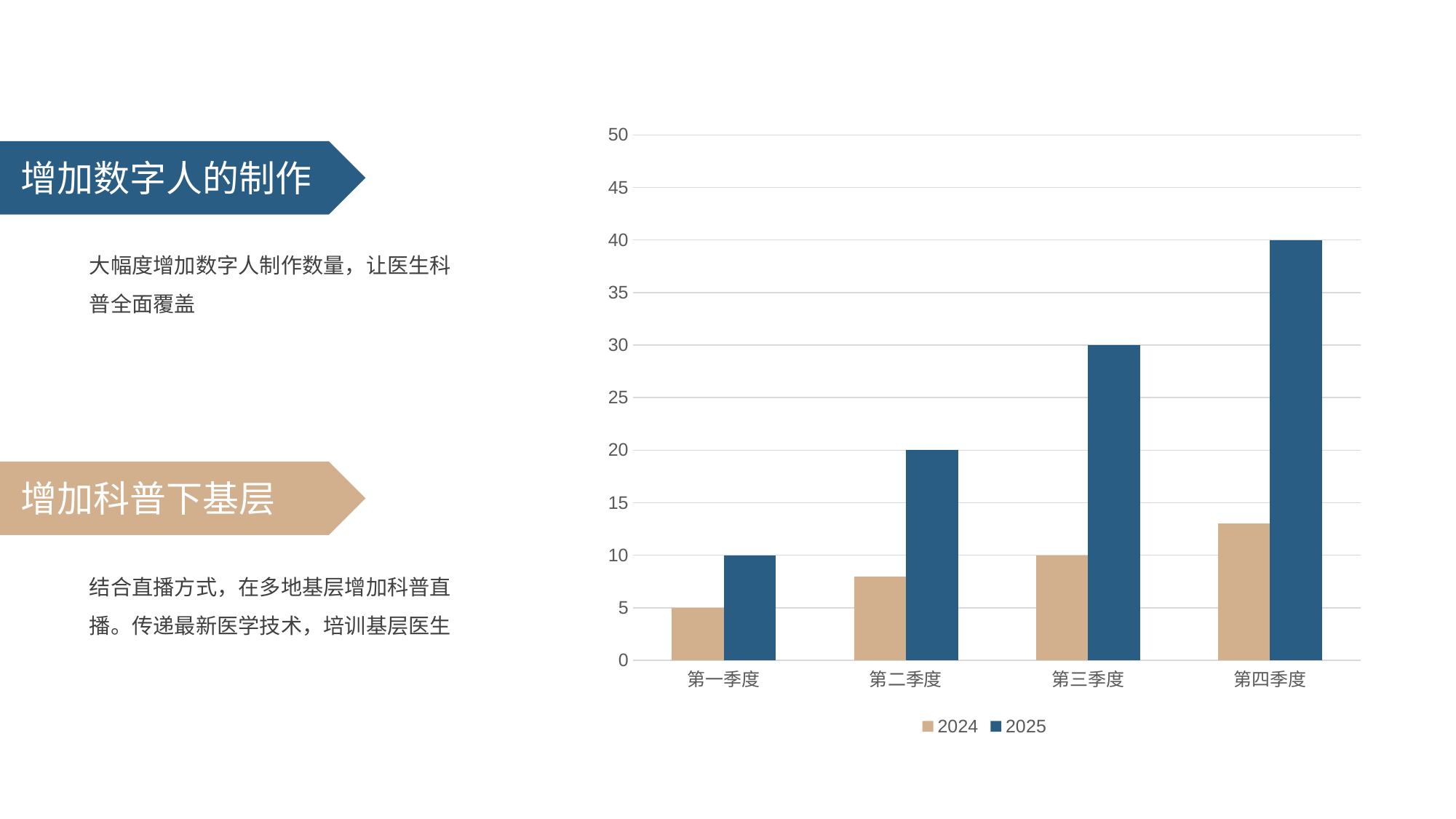

### Chart

| Category | 2024 | 2025 |
|---|---|---|
| 第一季度 | 5.0 | 10.0 |
| 第二季度 | 8.0 | 20.0 |
| 第三季度 | 10.0 | 30.0 |
| 第四季度 | 13.0 | 40.0 |
增加数字人的制作
大幅度增加数字人制作数量，让医生科普全面覆盖

增加科普下基层
结合直播方式，在多地基层增加科普直播。传递最新医学技术，培训基层医生